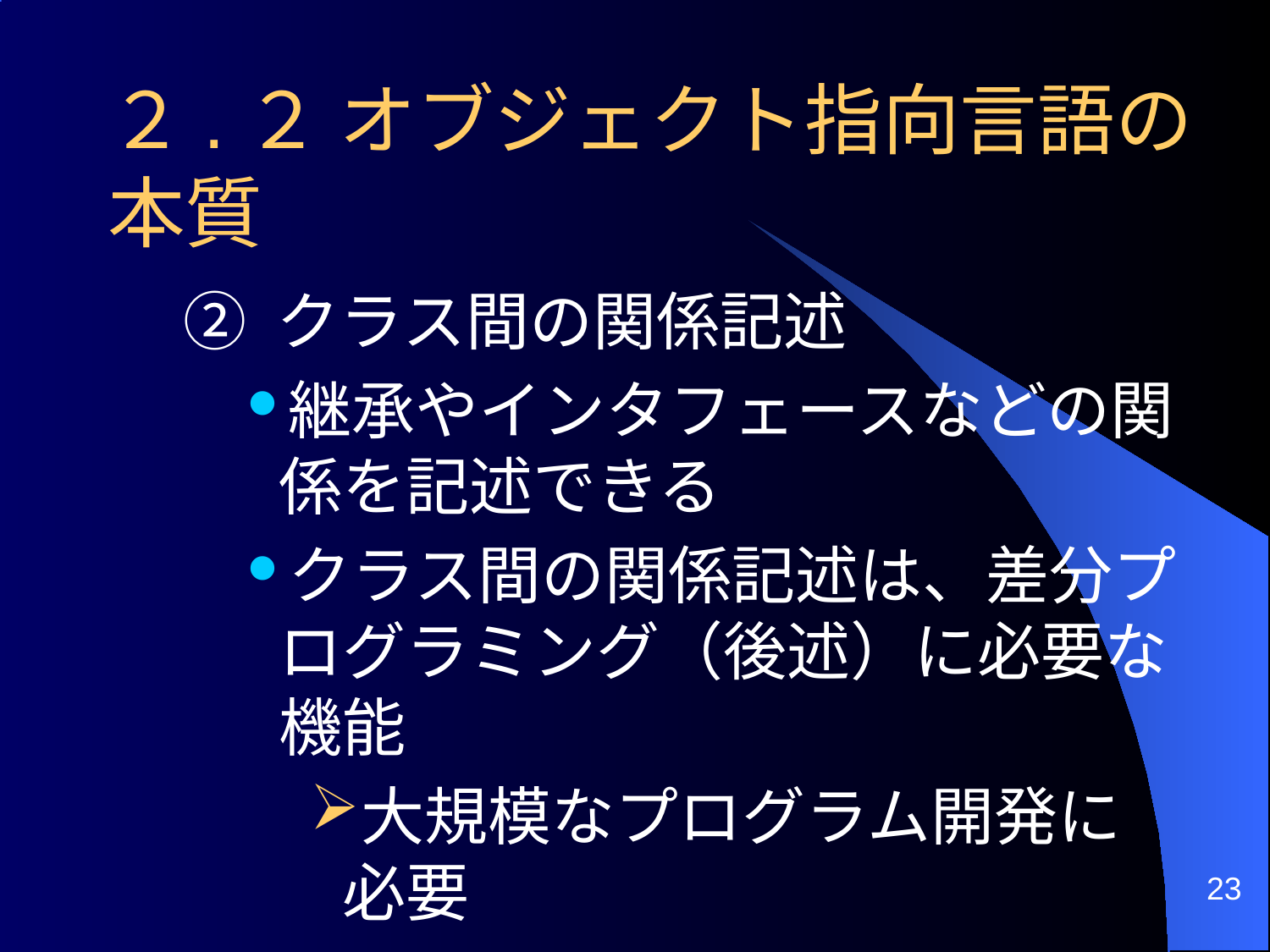

# ２.２ オブジェクト指向言語の本質
② クラス間の関係記述
継承やインタフェースなどの関係を記述できる
クラス間の関係記述は、差分プログラミング（後述）に必要な機能
大規模なプログラム開発に必要
23